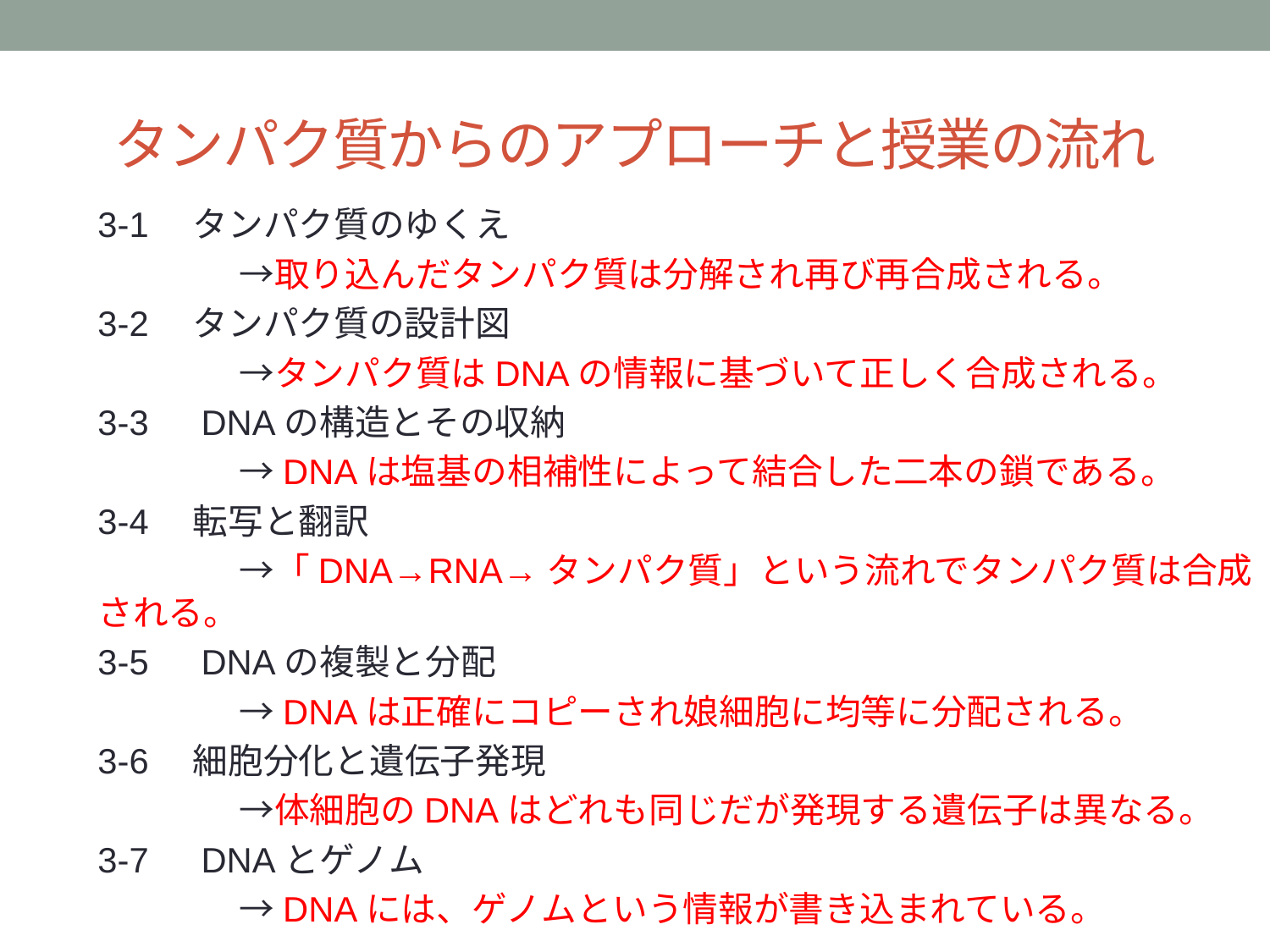

# タンパク質からのアプローチと授業の流れ
3-1　タンパク質のゆくえ
　　　　→取り込んだタンパク質は分解され再び再合成される。
3-2　タンパク質の設計図
　　　　→タンパク質はDNAの情報に基づいて正しく合成される。
3-3　DNAの構造とその収納
　　　　→DNAは塩基の相補性によって結合した二本の鎖である。
3-4　転写と翻訳
　　　　→「DNA→RNA→タンパク質」という流れでタンパク質は合成される。
3-5　DNAの複製と分配
　　　　→DNAは正確にコピーされ娘細胞に均等に分配される。
3-6　細胞分化と遺伝子発現
　　　　→体細胞のDNAはどれも同じだが発現する遺伝子は異なる。
3-7　DNAとゲノム
　　　　→DNAには、ゲノムという情報が書き込まれている。